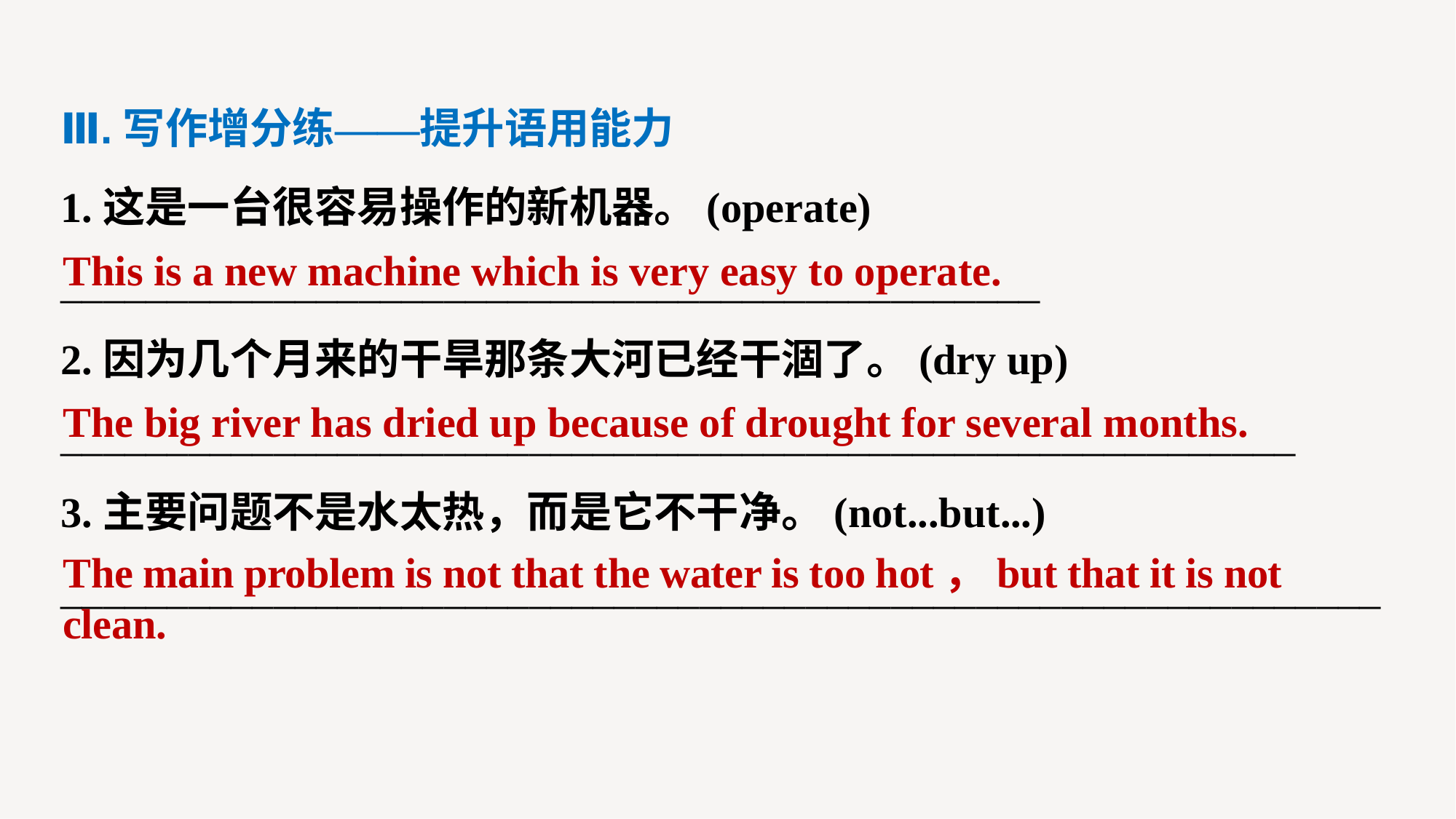

Ⅲ.写作增分练——提升语用能力
1.这是一台很容易操作的新机器。(operate)
______________________________________________
2.因为几个月来的干旱那条大河已经干涸了。(dry up)
__________________________________________________________
3.主要问题不是水太热，而是它不干净。(not...but...)
______________________________________________________________
This is a new machine which is very easy to operate.
The big river has dried up because of drought for several months.
The main problem is not that the water is too hot，but that it is not clean.